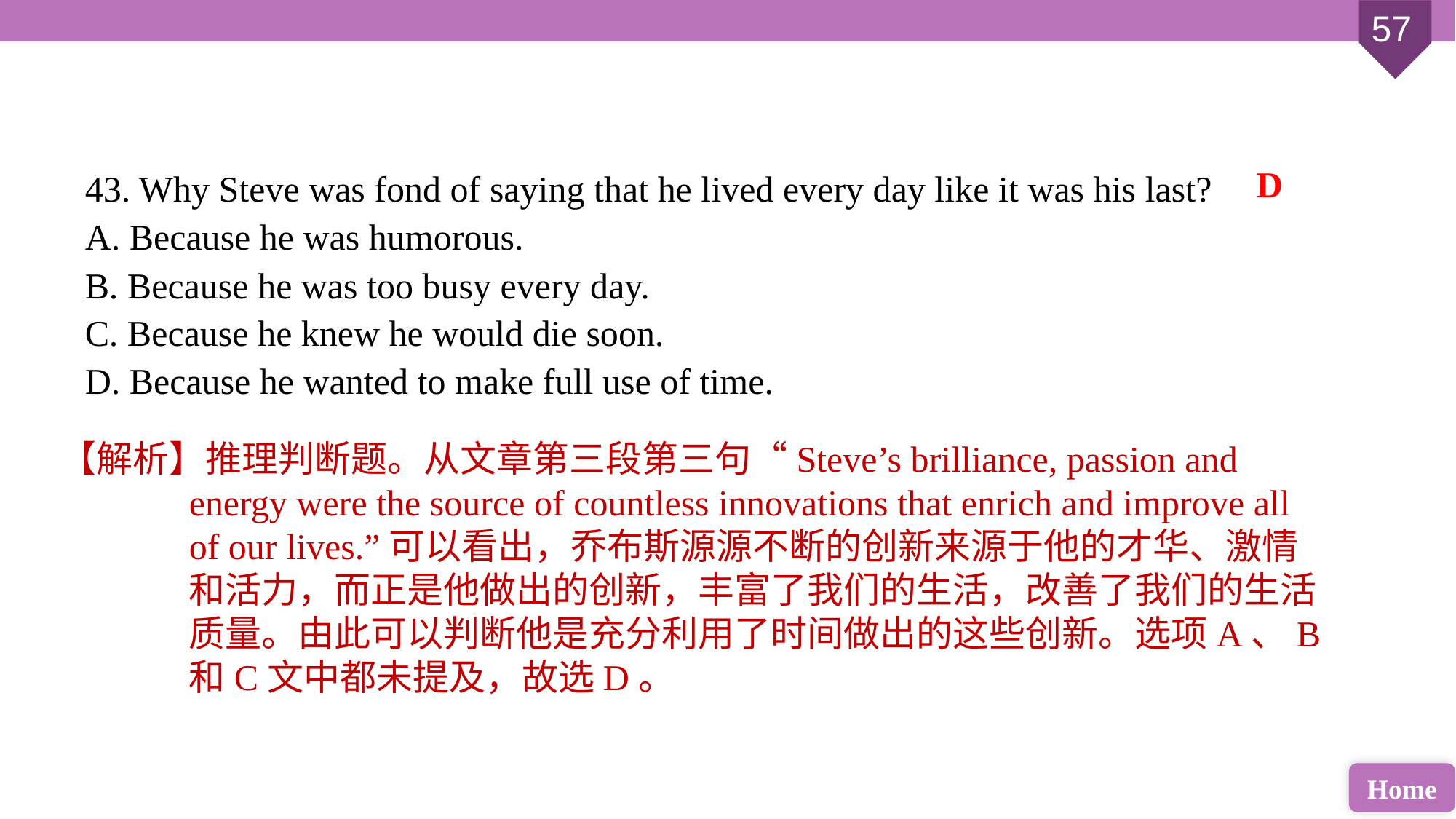

43. Why Steve was fond of saying that he lived every day like it was his last?
A. Because he was humorous.
B. Because he was too busy every day.
C. Because he knew he would die soon.
D. Because he wanted to make full use of time.
D
【解析】推理判断题。从文章第三段第三句“Steve’s brilliance, passion and energy were the source of countless innovations that enrich and improve all of our lives.”可以看出，乔布斯源源不断的创新来源于他的才华、激情和活力，而正是他做出的创新，丰富了我们的生活，改善了我们的生活质量。由此可以判断他是充分利用了时间做出的这些创新。选项A、B和C文中都未提及，故选D。